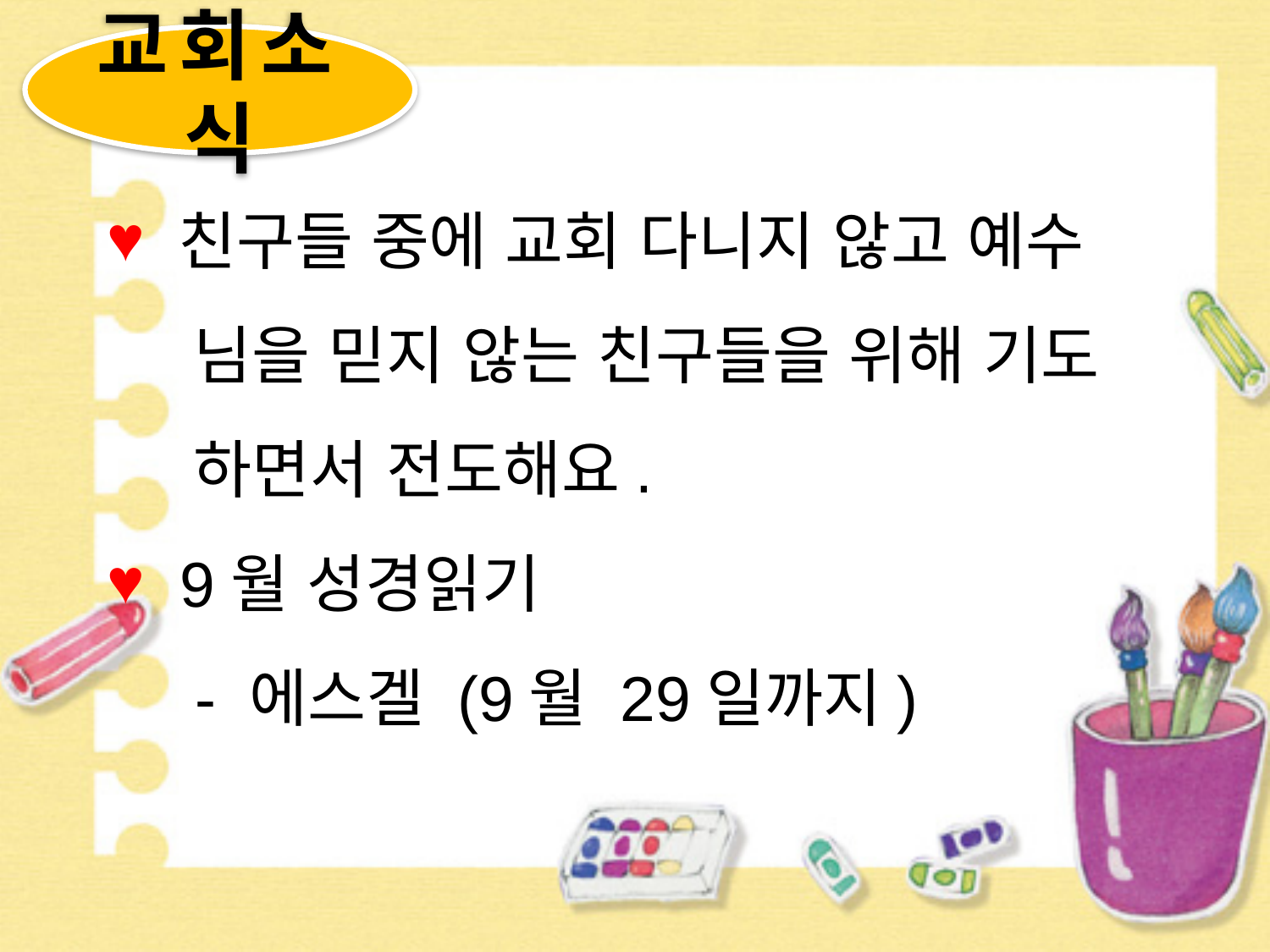

교회소식
 친구들 중에 교회 다니지 않고 예수
    님을 믿지 않는 친구들을 위해 기도
    하면서 전도해요.
  9월 성경읽기
     - 에스겔 (9월 29일까지)